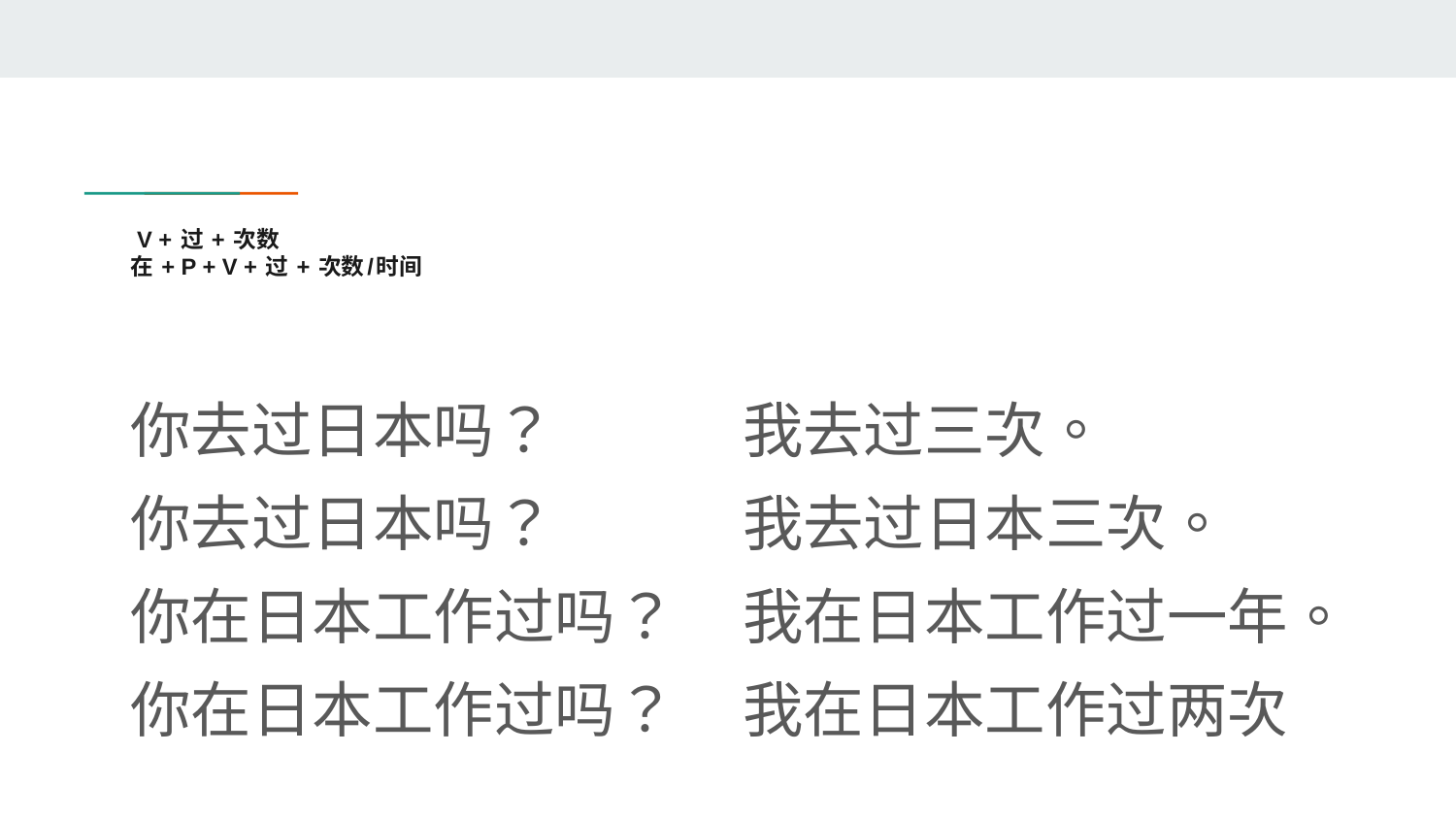

# V + 过 + 次数 在 + P + V + 过 + 次数/时间
你去过日本吗？
你去过日本吗？
你在日本工作过吗？
你在日本工作过吗？

我去过三次。
我去过日本三次。
我在日本工作过一年。
我在日本工作过两次